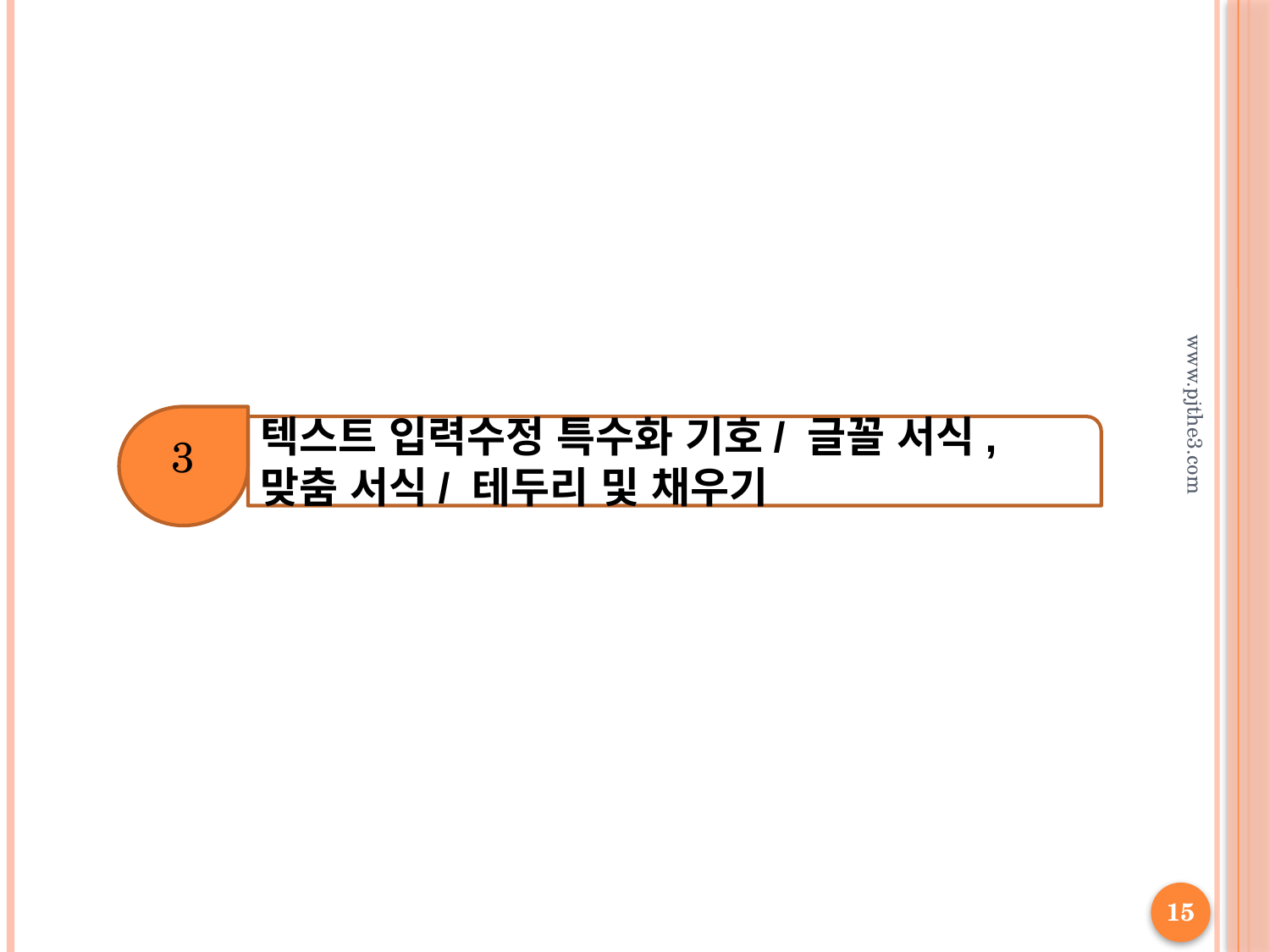

3
텍스트 입력수정 특수화 기호/ 글꼴 서식, 맞춤 서식/ 테두리 및 채우기
www.pjthe3.com
15